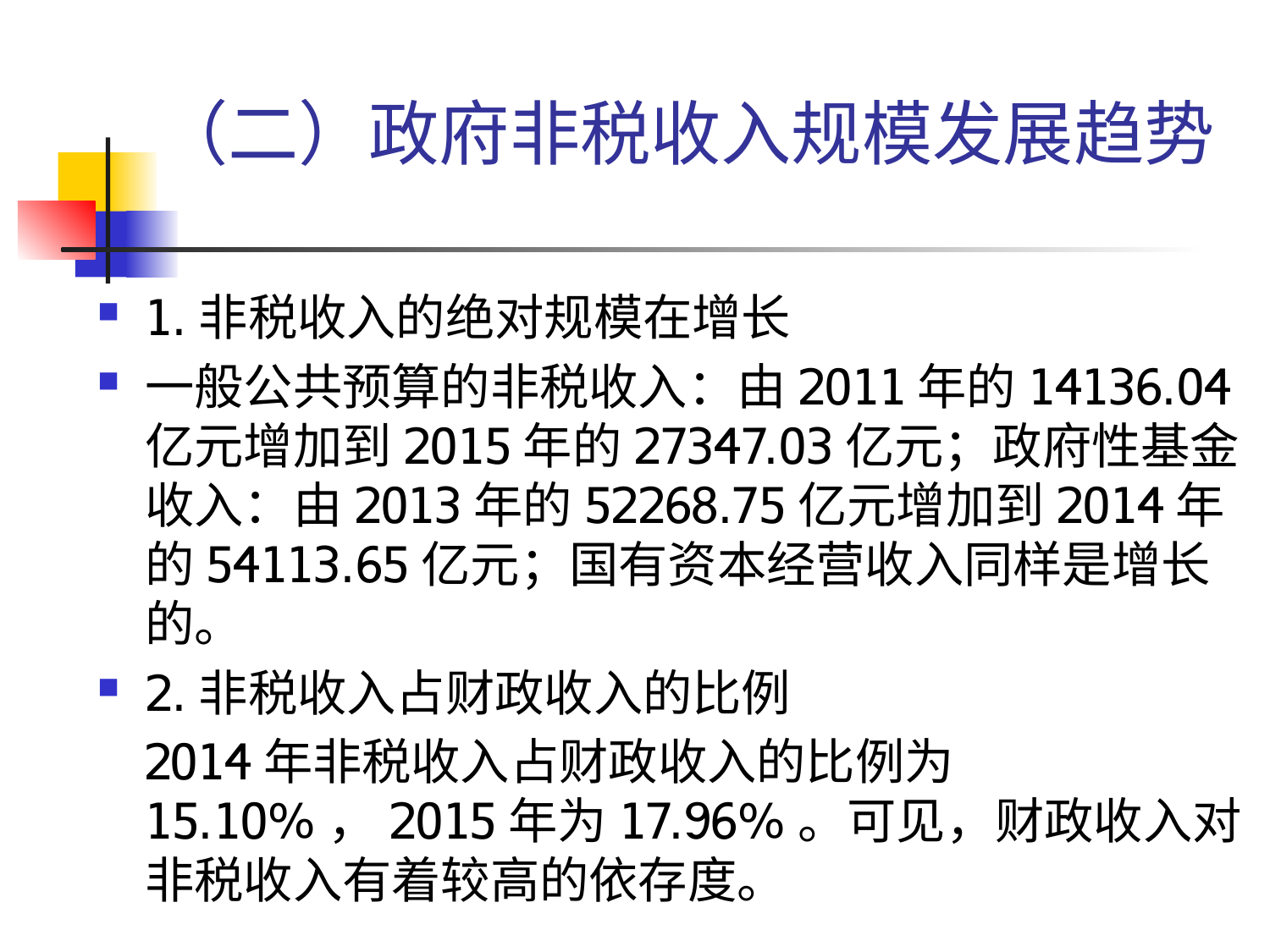

（二）政府非税收入规模发展趋势
1.非税收入的绝对规模在增长
一般公共预算的非税收入：由2011年的14136.04亿元增加到2015年的27347.03亿元；政府性基金收入：由2013年的52268.75亿元增加到2014年的54113.65亿元；国有资本经营收入同样是增长的。
2.非税收入占财政收入的比例
   2014年非税收入占财政收入的比例为15.10%，2015年为17.96%。可见，财政收入对非税收入有着较高的依存度。